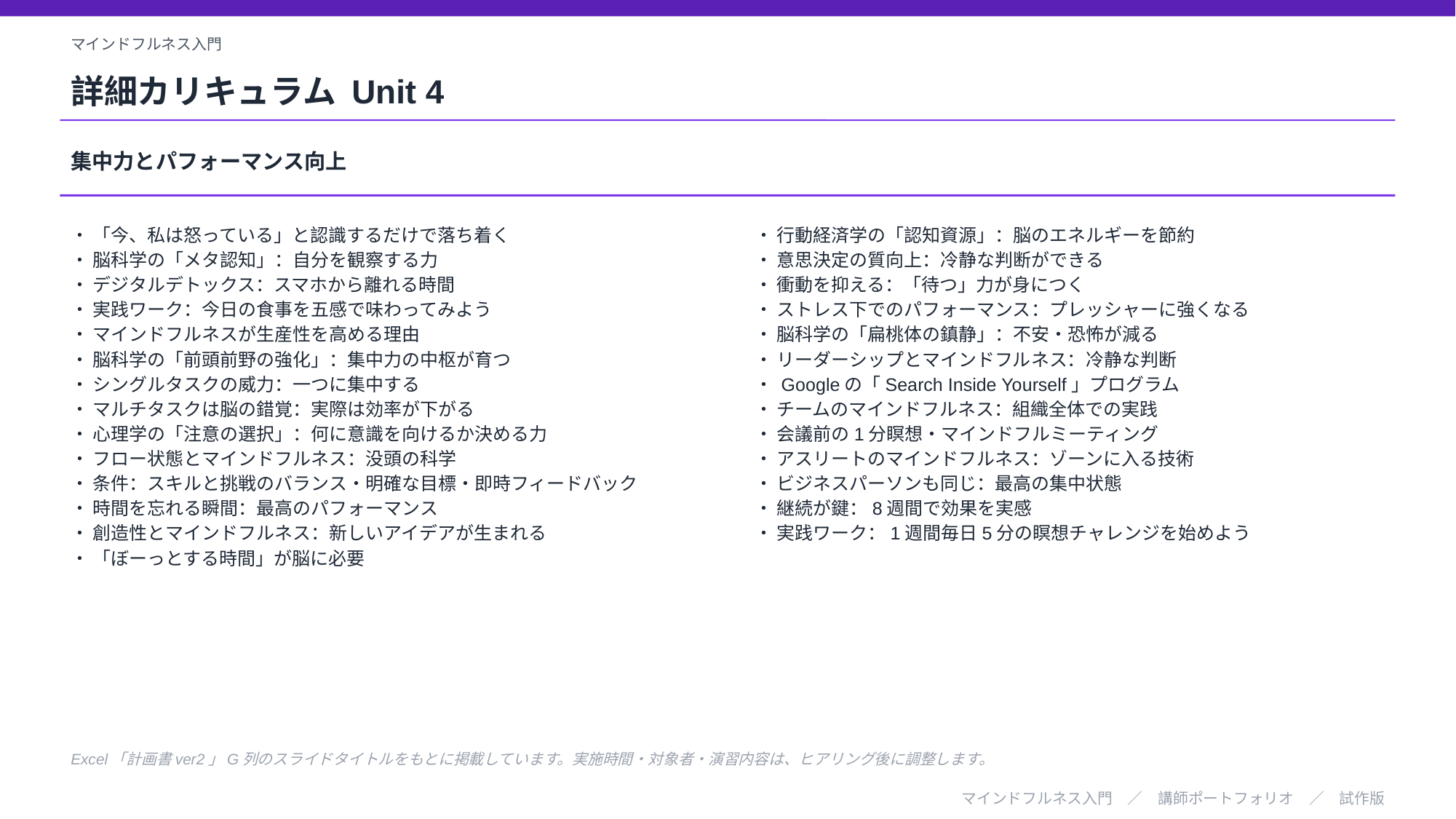

マインドフルネス入門
詳細カリキュラム Unit 4

集中力とパフォーマンス向上

・ 「今、私は怒っている」と認識するだけで落ち着く
・ 脳科学の「メタ認知」：自分を観察する力
・ デジタルデトックス：スマホから離れる時間
・ 実践ワーク：今日の食事を五感で味わってみよう
・ マインドフルネスが生産性を高める理由
・ 脳科学の「前頭前野の強化」：集中力の中枢が育つ
・ シングルタスクの威力：一つに集中する
・ マルチタスクは脳の錯覚：実際は効率が下がる
・ 心理学の「注意の選択」：何に意識を向けるか決める力
・ フロー状態とマインドフルネス：没頭の科学
・ 条件：スキルと挑戦のバランス・明確な目標・即時フィードバック
・ 時間を忘れる瞬間：最高のパフォーマンス
・ 創造性とマインドフルネス：新しいアイデアが生まれる
・ 「ぼーっとする時間」が脳に必要
・ 行動経済学の「認知資源」：脳のエネルギーを節約
・ 意思決定の質向上：冷静な判断ができる
・ 衝動を抑える：「待つ」力が身につく
・ ストレス下でのパフォーマンス：プレッシャーに強くなる
・ 脳科学の「扁桃体の鎮静」：不安・恐怖が減る
・ リーダーシップとマインドフルネス：冷静な判断
・ Googleの「Search Inside Yourself」プログラム
・ チームのマインドフルネス：組織全体での実践
・ 会議前の1分瞑想・マインドフルミーティング
・ アスリートのマインドフルネス：ゾーンに入る技術
・ ビジネスパーソンも同じ：最高の集中状態
・ 継続が鍵：8週間で効果を実感
・ 実践ワーク：1週間毎日5分の瞑想チャレンジを始めよう
Excel「計画書ver2」G列のスライドタイトルをもとに掲載しています。実施時間・対象者・演習内容は、ヒアリング後に調整します。
マインドフルネス入門　／　講師ポートフォリオ　／　試作版